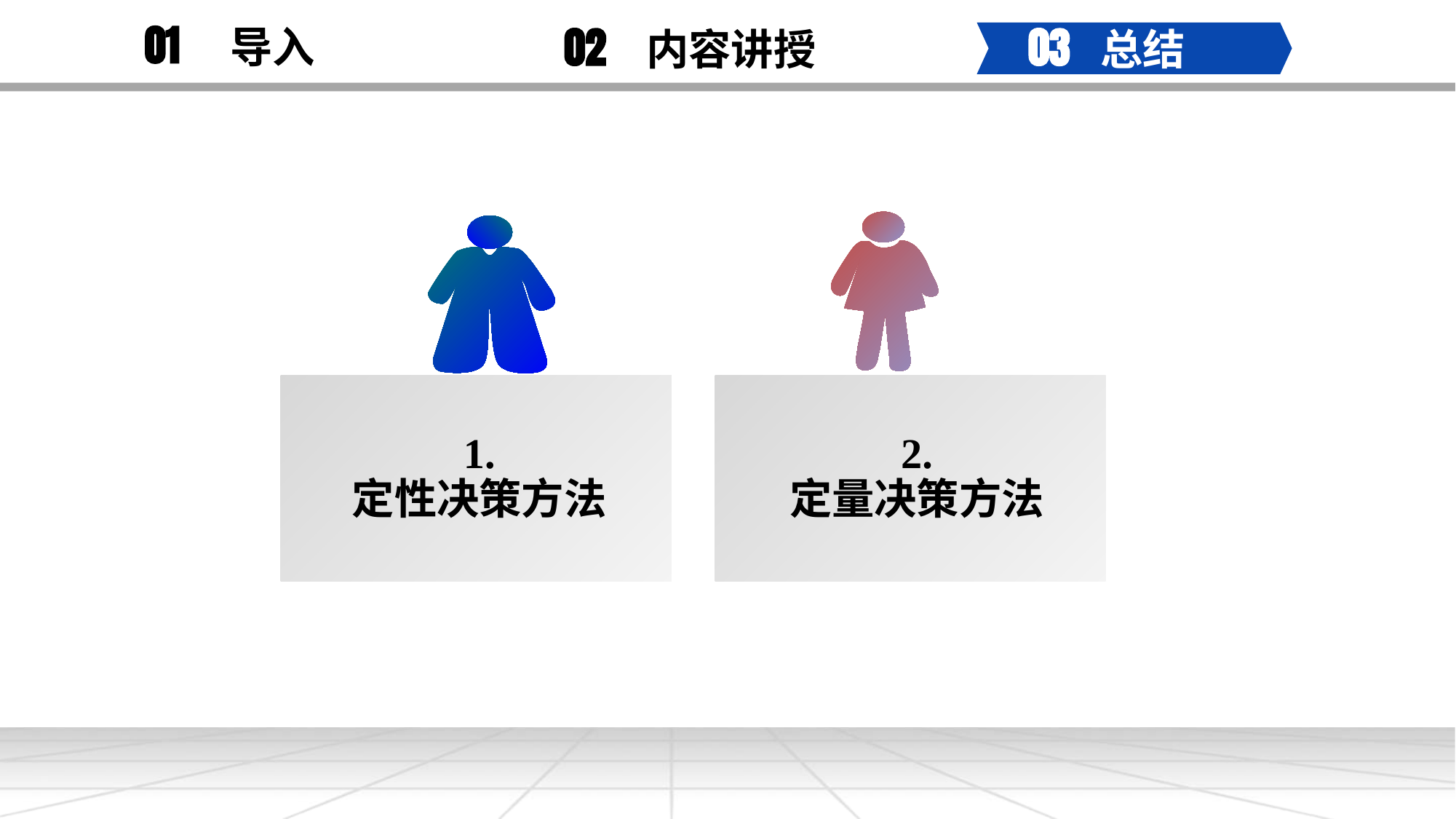

01    导入
02   内容讲授

03  总结

添加
标题

2.
定量决策方法
1.
定性决策方法